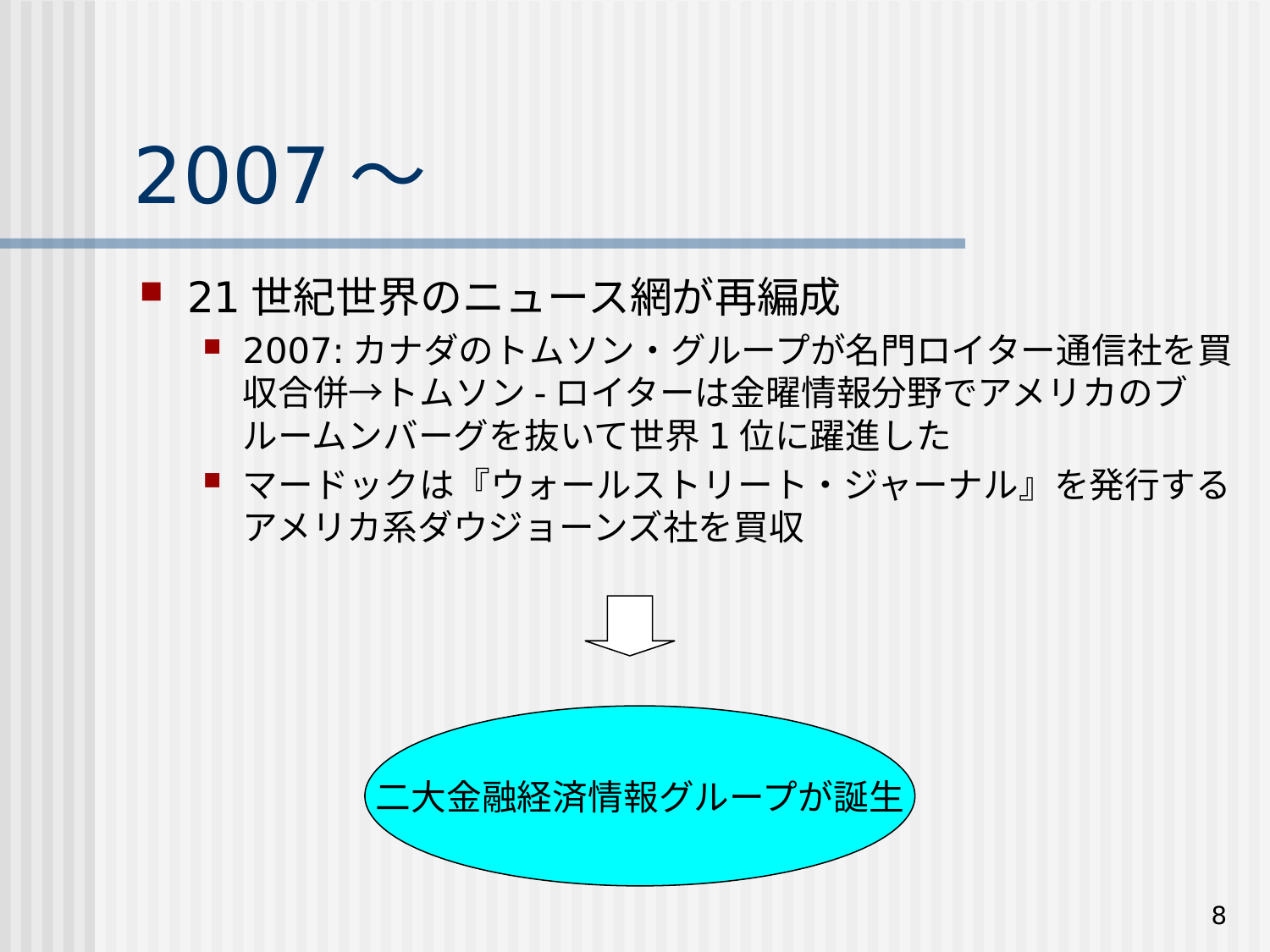

# 2007～
21世紀世界のニュース網が再編成
2007:カナダのトムソン・グループが名門ロイター通信社を買収合併→トムソン-ロイターは金曜情報分野でアメリカのブルームンバーグを抜いて世界1位に躍進した
マードックは『ウォールストリート・ジャーナル』を発行するアメリカ系ダウジョーンズ社を買収

二大金融経済情報グループが誕生
8